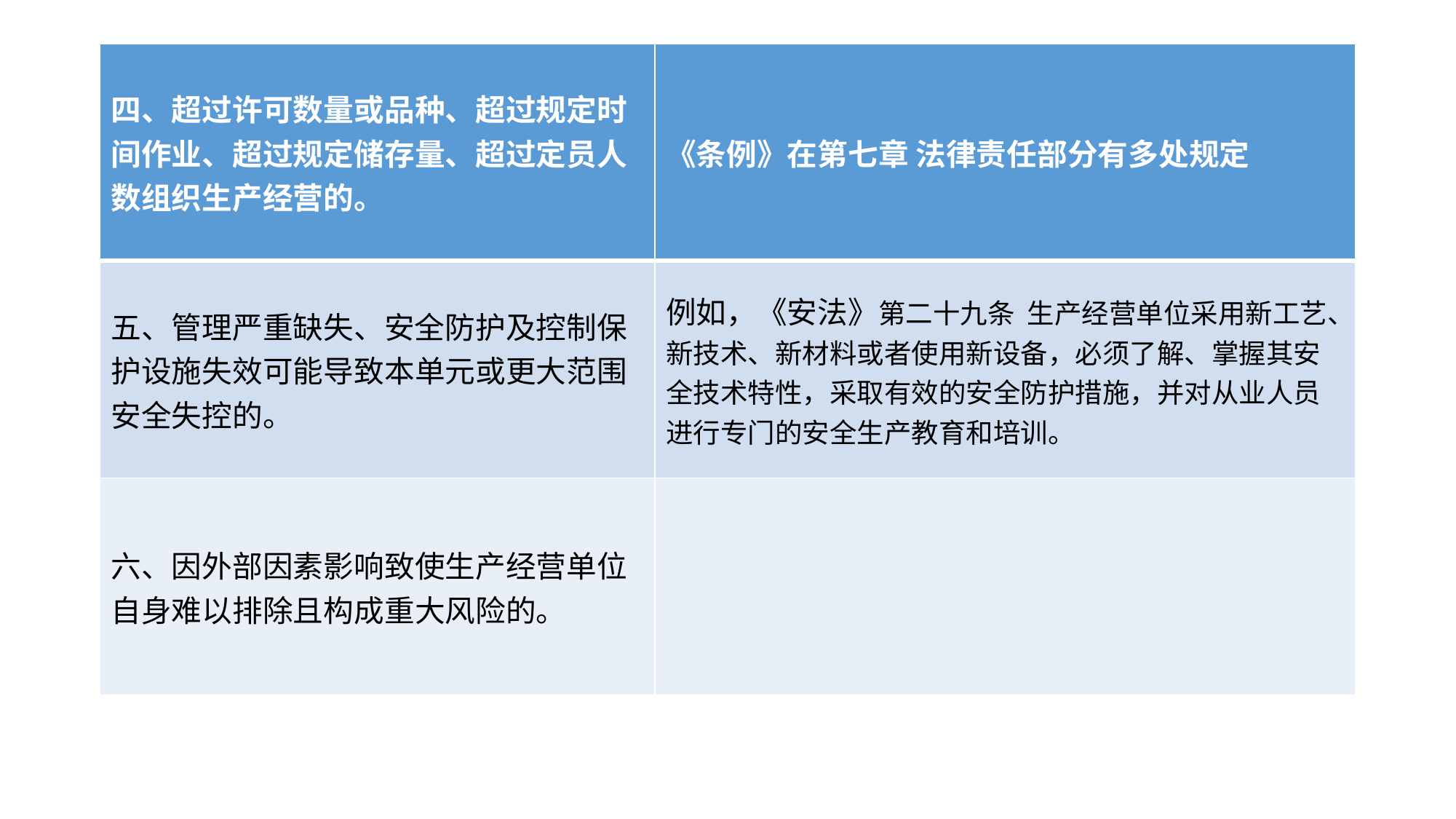

#
| 四、超过许可数量或品种、超过规定时间作业、超过规定储存量、超过定员人数组织生产经营的。 | 《条例》在第七章 法律责任部分有多处规定 |
| --- | --- |
| 五、管理严重缺失、安全防护及控制保护设施失效可能导致本单元或更大范围安全失控的。 | 例如，《安法》第二十九条 生产经营单位采用新工艺、新技术、新材料或者使用新设备，必须了解、掌握其安全技术特性，采取有效的安全防护措施，并对从业人员进行专门的安全生产教育和培训。 |
| 六、因外部因素影响致使生产经营单位自身难以排除且构成重大风险的。 |  |